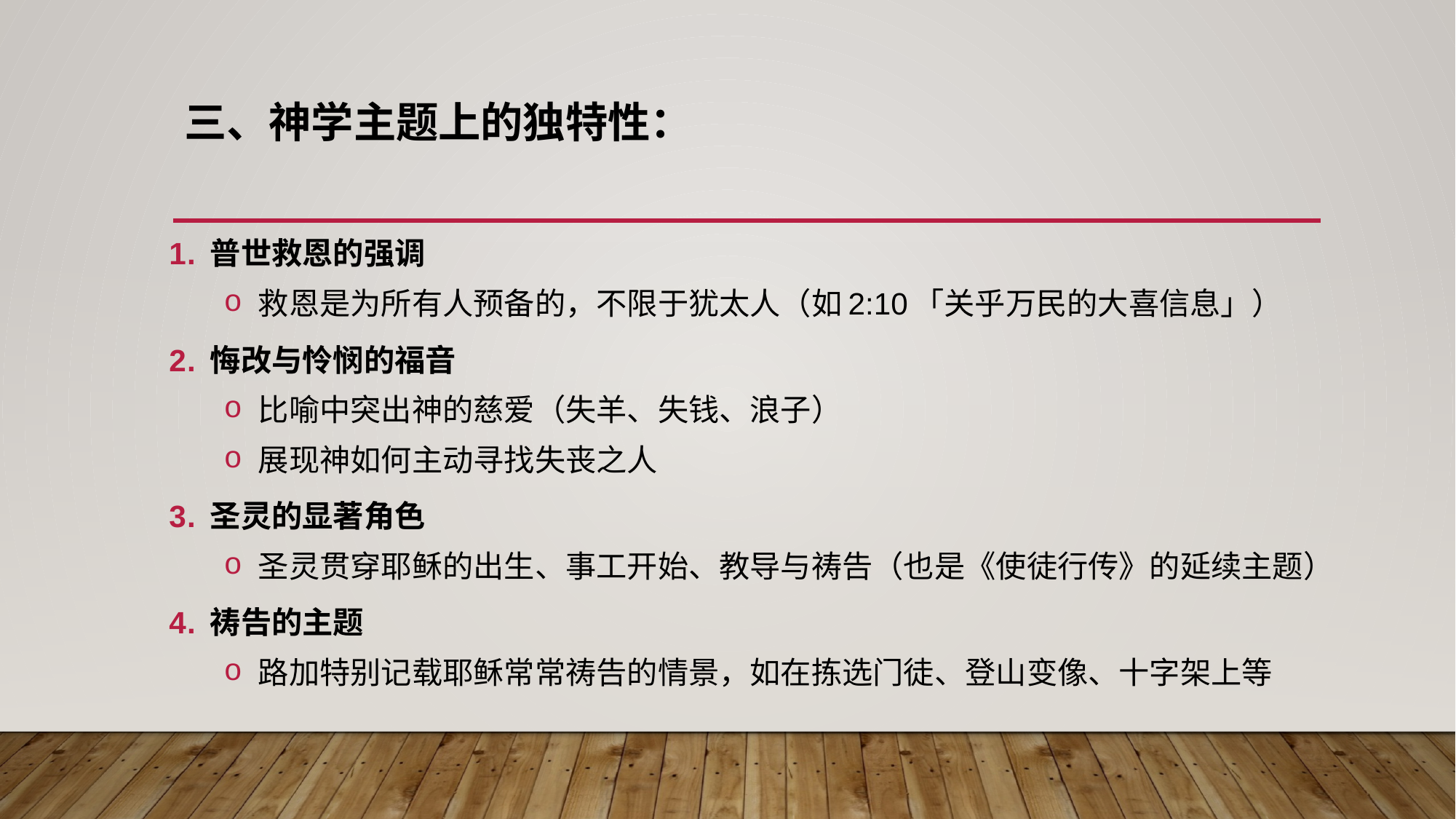

# 三、神学主题上的独特性：
普世救恩的强调
救恩是为所有人预备的，不限于犹太人（如2:10「关乎万民的大喜信息」）
悔改与怜悯的福音
比喻中突出神的慈爱（失羊、失钱、浪子）
展现神如何主动寻找失丧之人
圣灵的显著角色
圣灵贯穿耶稣的出生、事工开始、教导与祷告（也是《使徒行传》的延续主题）
祷告的主题
路加特别记载耶稣常常祷告的情景，如在拣选门徒、登山变像、十字架上等